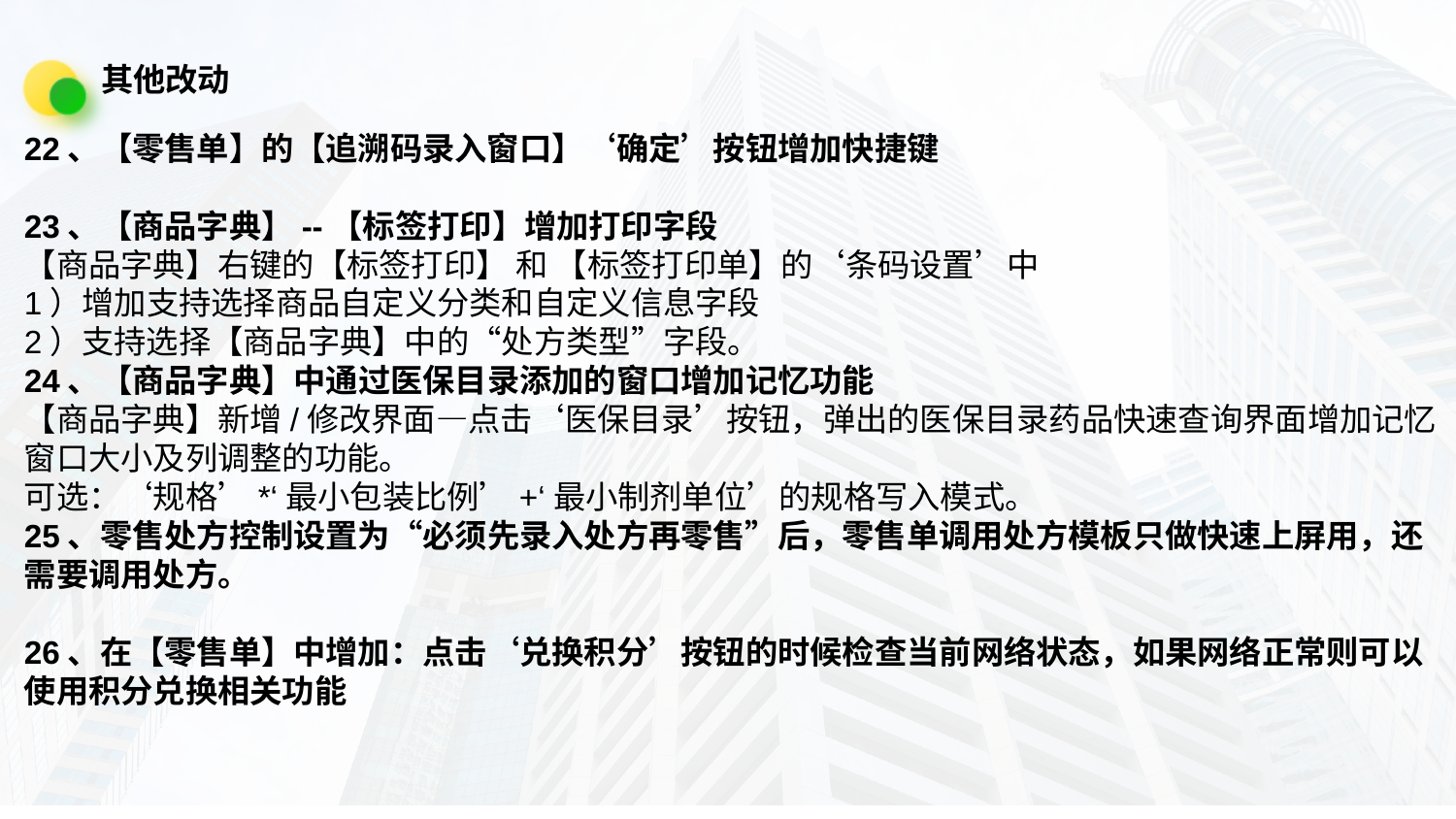

其他改动
22、【零售单】的【追溯码录入窗口】‘确定’按钮增加快捷键

23、【商品字典】--【标签打印】增加打印字段
【商品字典】右键的【标签打印】 和 【标签打印单】的‘条码设置’中
1）增加支持选择商品自定义分类和自定义信息字段
2）支持选择【商品字典】中的“处方类型”字段。
24、【商品字典】中通过医保目录添加的窗口增加记忆功能
【商品字典】新增/修改界面—点击‘医保目录’按钮，弹出的医保目录药品快速查询界面增加记忆窗口大小及列调整的功能。
可选：‘规格’*‘最小包装比例’+‘最小制剂单位’的规格写入模式。
25、零售处方控制设置为“必须先录入处方再零售”后，零售单调用处方模板只做快速上屏用，还需要调用处方。

26、在【零售单】中增加：点击‘兑换积分’按钮的时候检查当前网络状态，如果网络正常则可以使用积分兑换相关功能